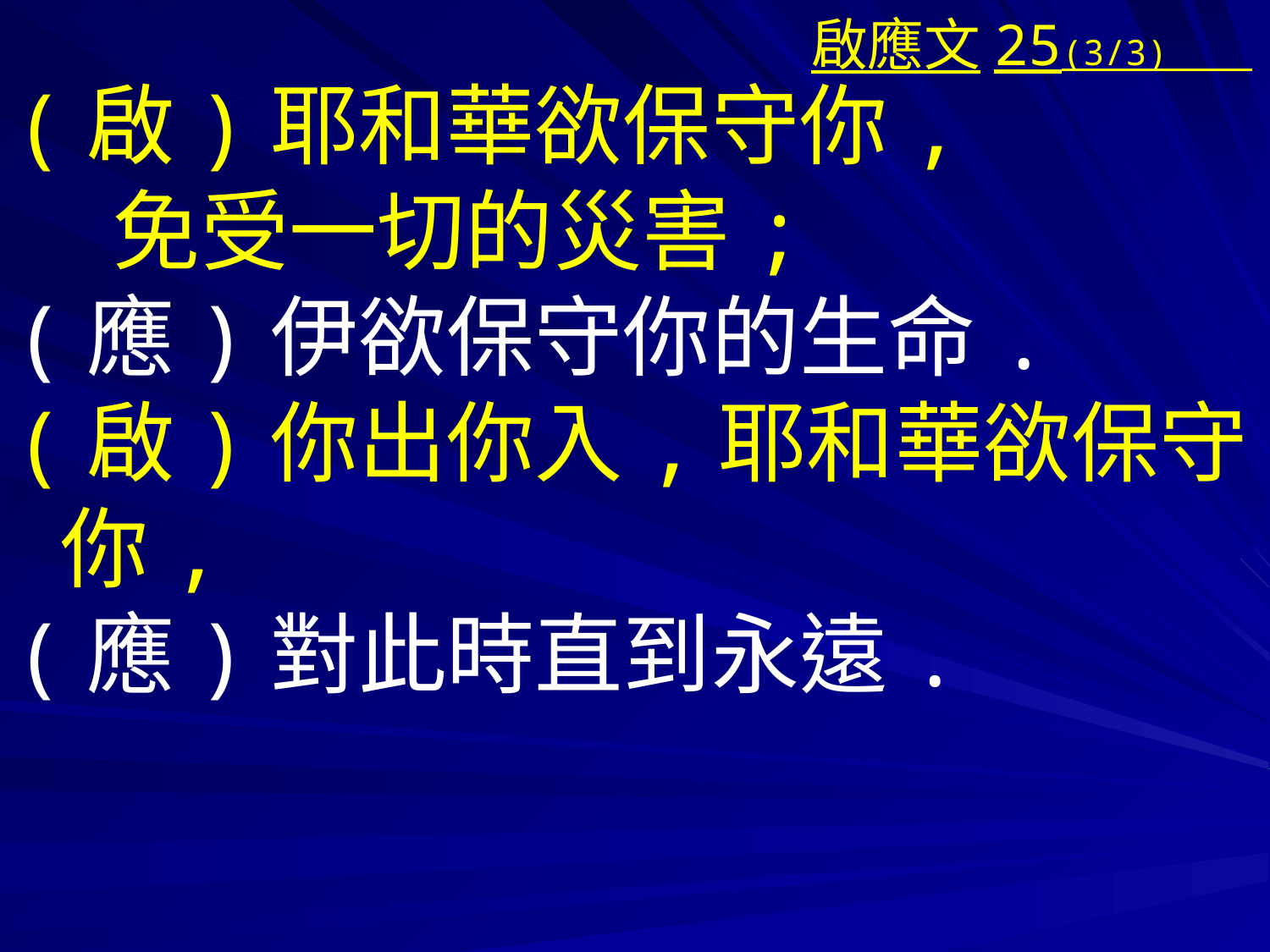

# 啟應文25(3/3)
(啟)耶和華欲保守你,
    免受一切的災害;
(應)伊欲保守你的生命.
(啟)你出你入,耶和華欲保守你,
(應)對此時直到永遠.